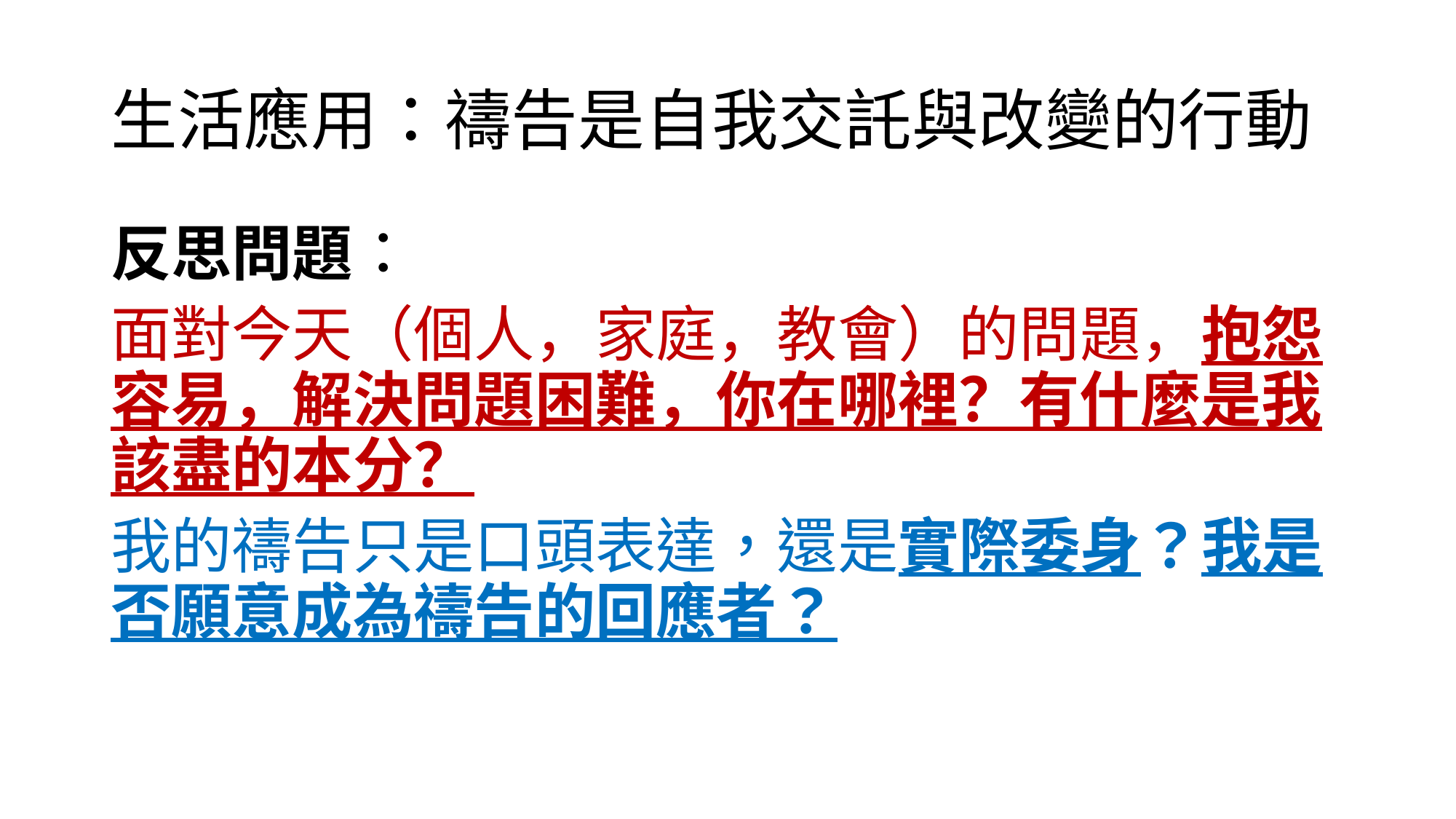

# 生活應用：禱告是自我交託與改變的行動
反思問題：
面對今天（個人，家庭，教會）的問題，抱怨容易，解決問題困難，你在哪裡？有什麼是我該盡的本分？
我的禱告只是口頭表達，還是實際委身？我是否願意成為禱告的回應者？